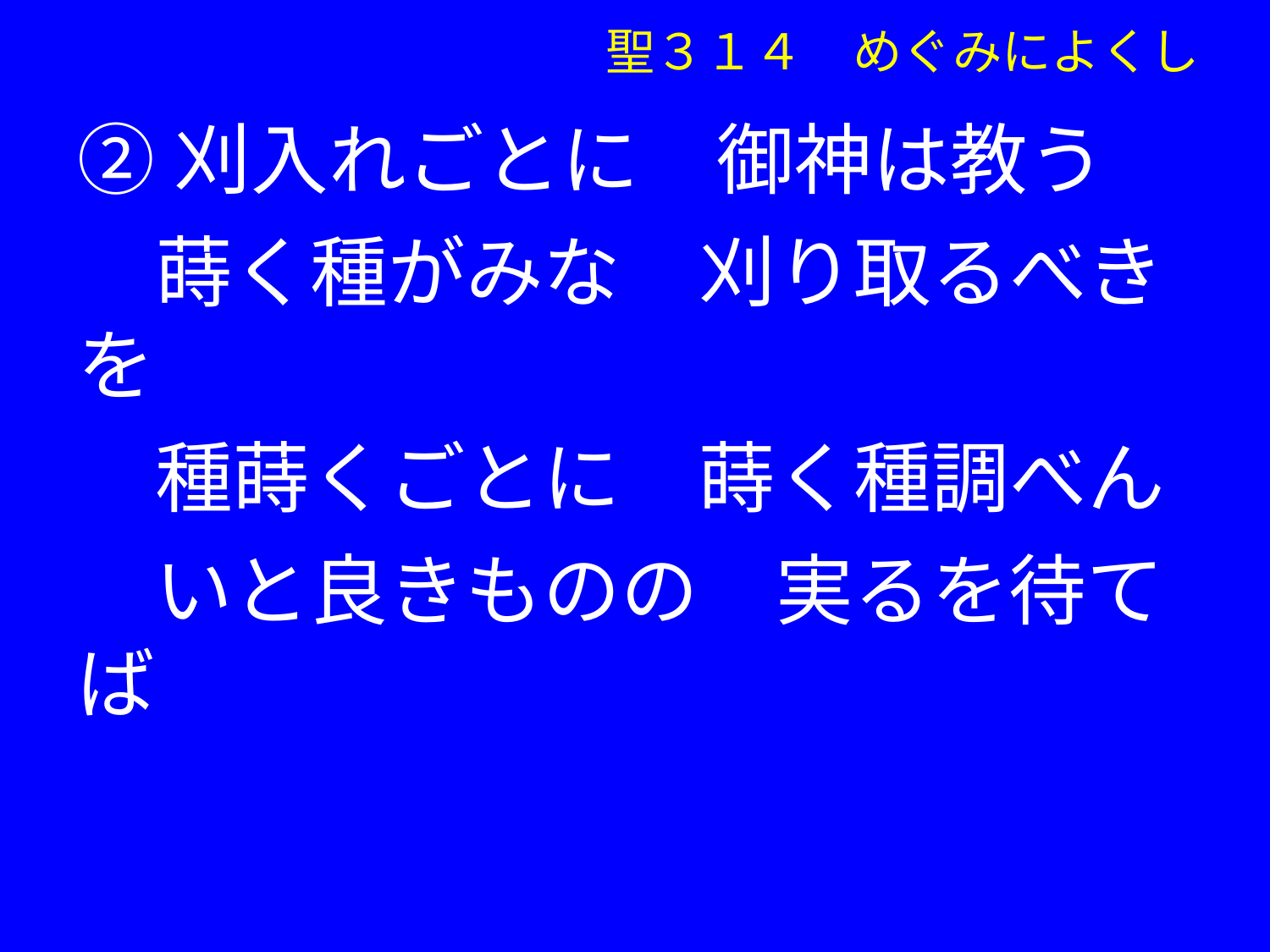

聖３１４　めぐみによくし
②刈入れごとに　御神は教う
　蒔く種がみな　刈り取るべきを
　種蒔くごとに　蒔く種調べん
　いと良きものの　実るを待てば